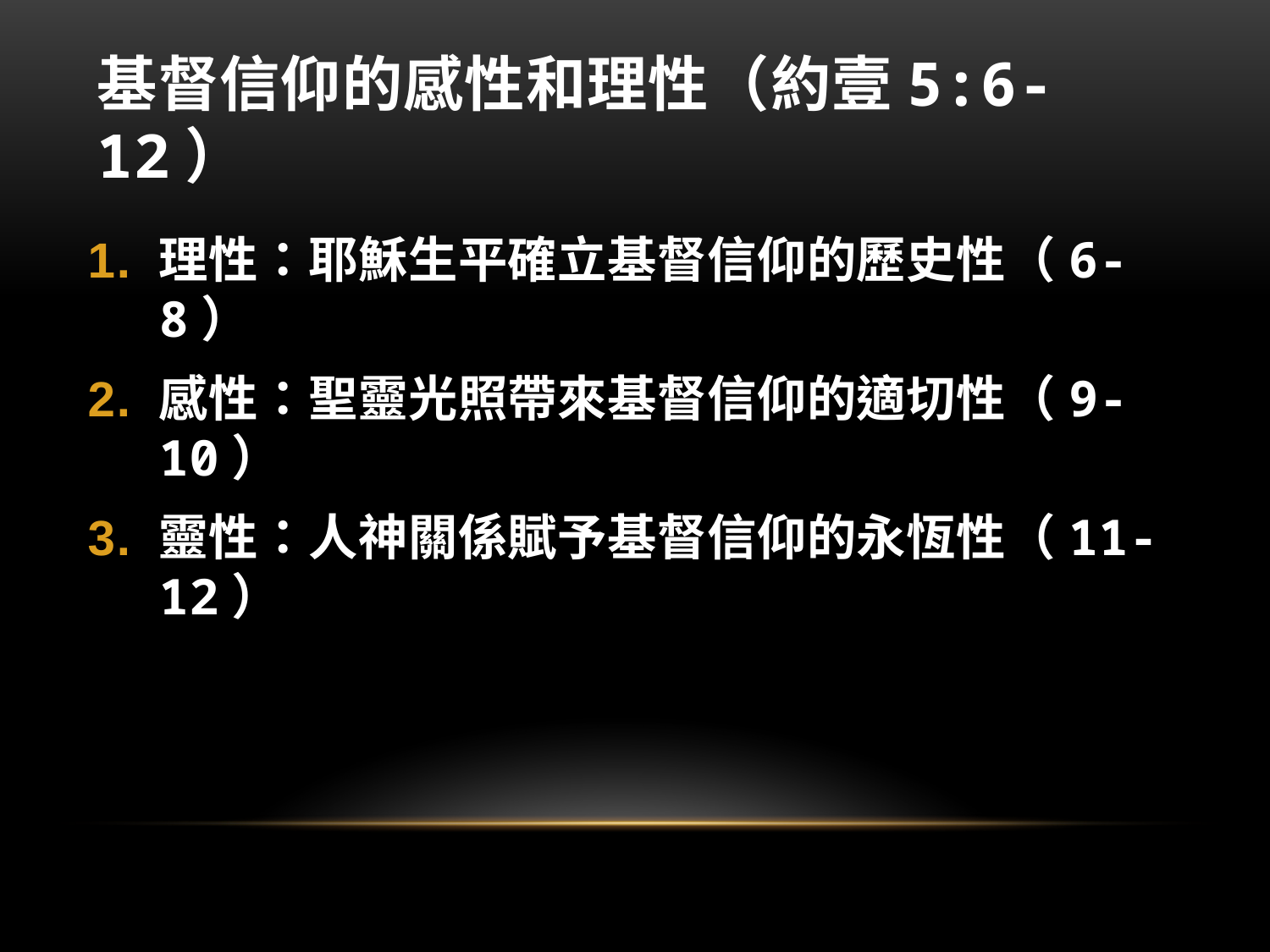

# 基督信仰的感性和理性（約壹5:6-12）
理性：耶穌生平確立基督信仰的歷史性（6-8）
感性：聖靈光照帶來基督信仰的適切性（9-10）
靈性：人神關係賦予基督信仰的永恆性（11-12）